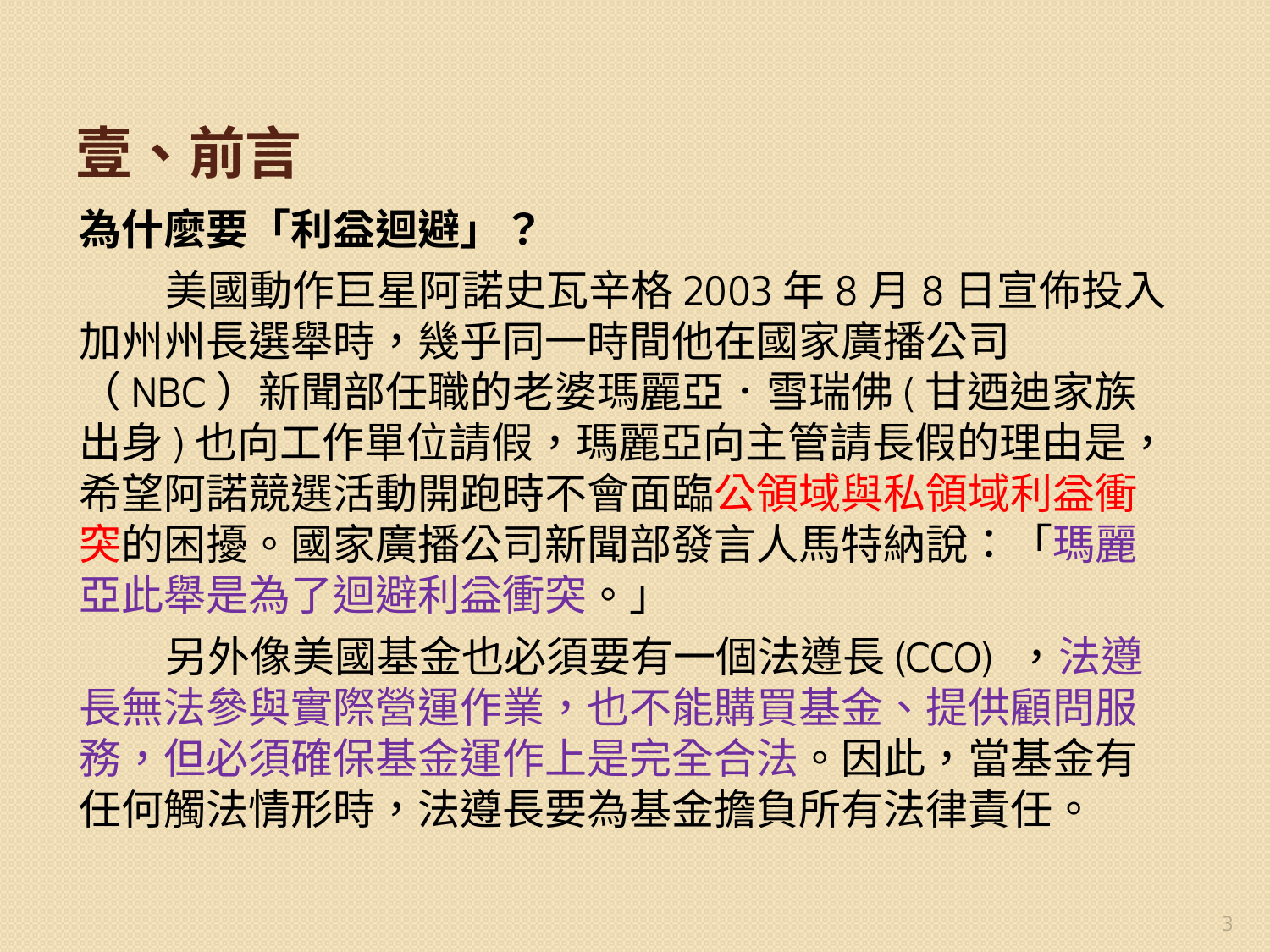

# 壹、前言
為什麼要「利益迴避」？
        美國動作巨星阿諾史瓦辛格2003年8月8日宣佈投入加州州長選舉時，幾乎同一時間他在國家廣播公司（NBC）新聞部任職的老婆瑪麗亞．雪瑞佛(甘迺迪家族出身)也向工作單位請假，瑪麗亞向主管請長假的理由是，希望阿諾競選活動開跑時不會面臨公領域與私領域利益衝突的困擾。國家廣播公司新聞部發言人馬特納說：「瑪麗亞此舉是為了迴避利益衝突。」
        另外像美國基金也必須要有一個法遵長(CCO) ，法遵長無法參與實際營運作業，也不能購買基金、提供顧問服務，但必須確保基金運作上是完全合法。因此，當基金有任何觸法情形時，法遵長要為基金擔負所有法律責任。

3